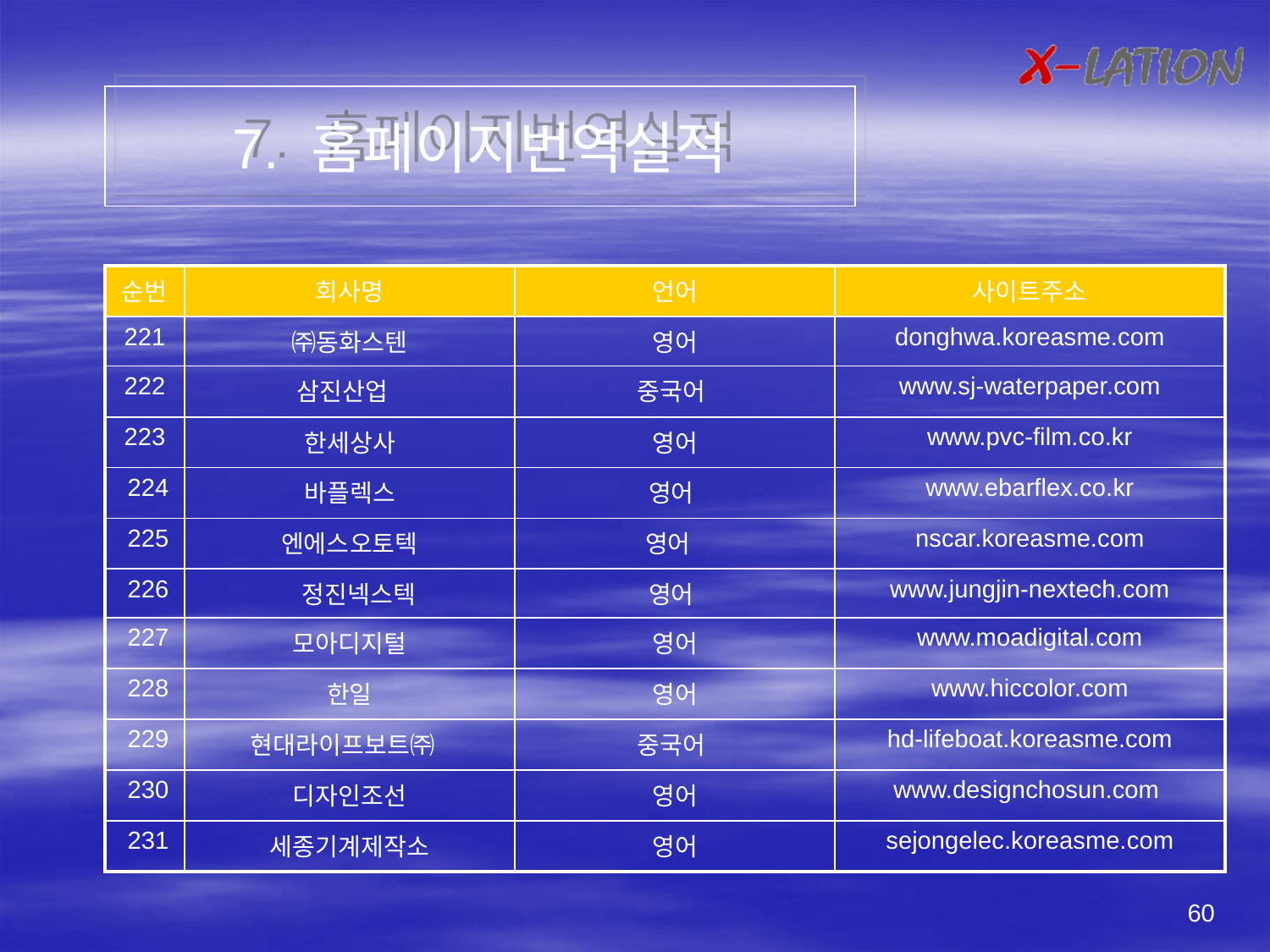

7. 홈페이지번역실적
| 순번 | 회사명 | 언어 | 사이트주소 |
| --- | --- | --- | --- |
| 221 | ㈜동화스텐 | 영어 | donghwa.koreasme.com |
| 222 | 삼진산업 | 중국어 | www.sj-waterpaper.com |
| 223 | 한세상사 | 영어 | www.pvc-film.co.kr |
| 224 | 바플렉스 | 영어 | www.ebarflex.co.kr |
| 225 | 엔에스오토텍 | 영어 | nscar.koreasme.com |
| 226 | 정진넥스텍 | 영어 | www.jungjin-nextech.com |
| 227 | 모아디지털 | 영어 | www.moadigital.com |
| 228 | 한일 | 영어 | www.hiccolor.com |
| 229 | 현대라이프보트㈜ | 중국어 | hd-lifeboat.koreasme.com |
| 230 | 디자인조선 | 영어 | www.designchosun.com |
| 231 | 세종기계제작소 | 영어 | sejongelec.koreasme.com |
60